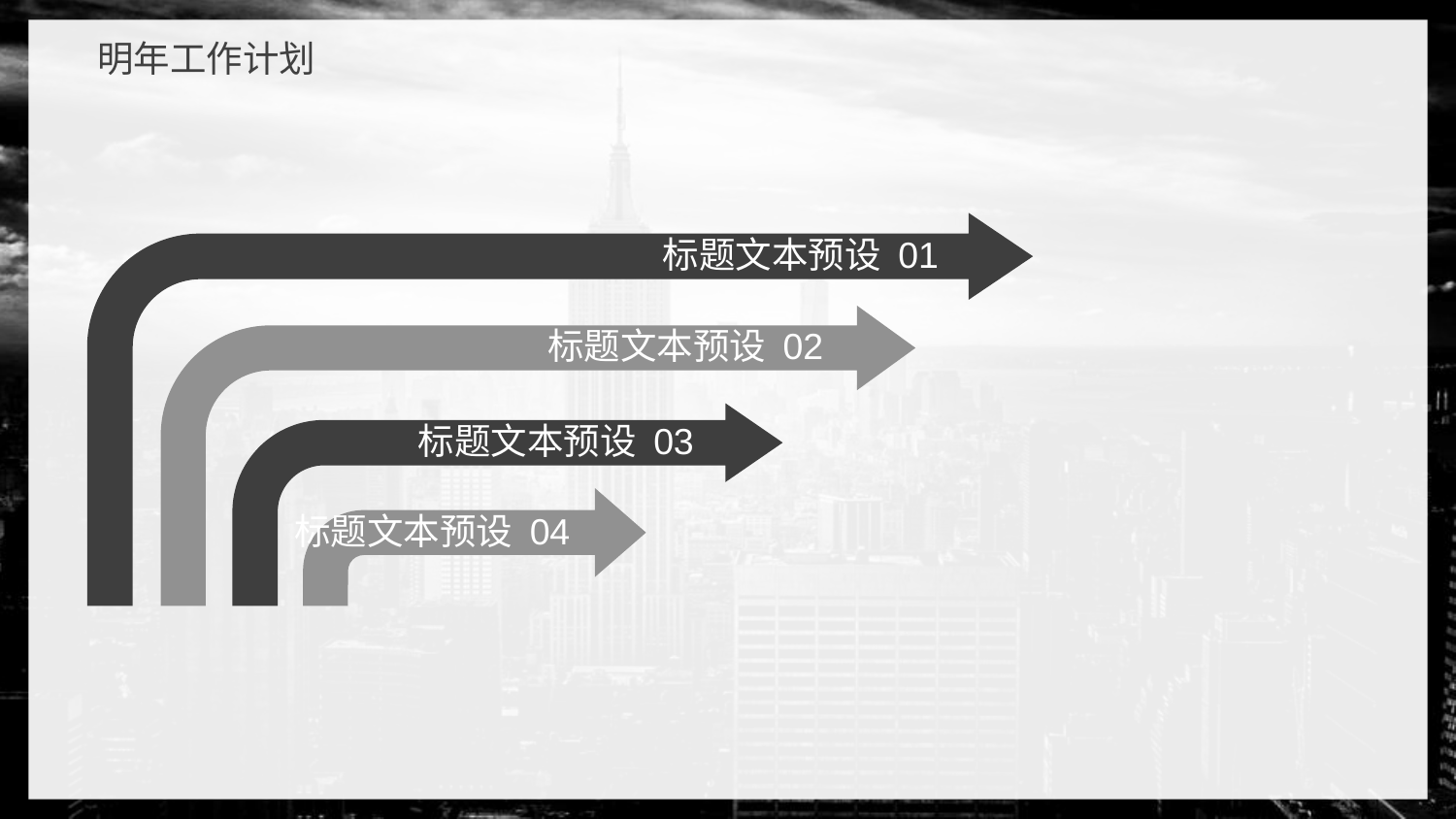

明年工作计划

标题文本预设 01

标题文本预设 02

标题文本预设 03

标题文本预设 04